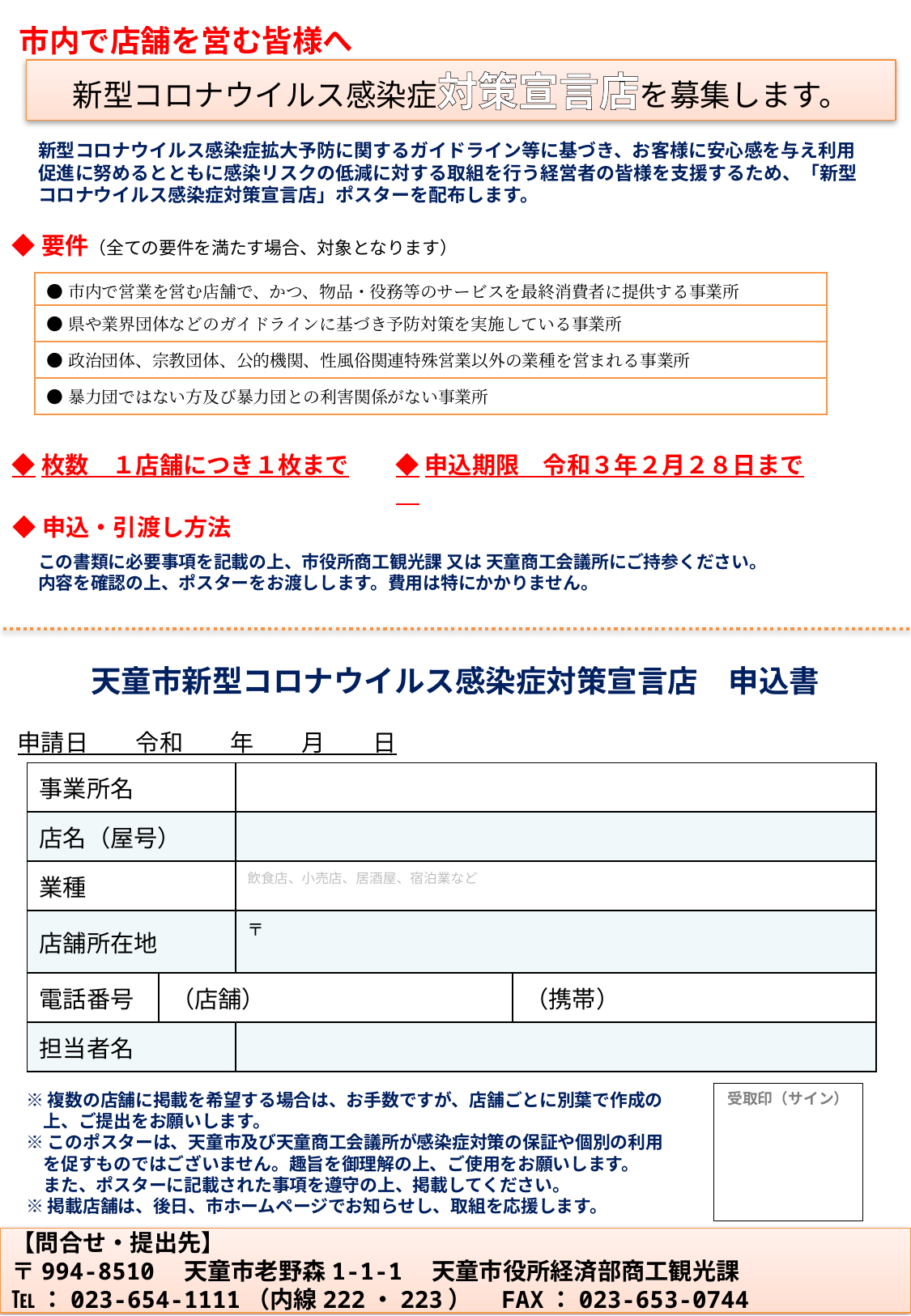

市内で店舗を営む皆様へ
新型コロナウイルス感染症対策宣言店を募集します。
新型コロナウイルス感染症拡大予防に関するガイドライン等に基づき、お客様に安心感を与え利用促進に努めるとともに感染リスクの低減に対する取組を行う経営者の皆様を支援するため、「新型コロナウイルス感染症対策宣言店」ポスターを配布します。
◆要件（全ての要件を満たす場合、対象となります）
| ●市内で営業を営む店舗で、かつ、物品・役務等のサービスを最終消費者に提供する事業所 |
| --- |
| ●県や業界団体などのガイドラインに基づき予防対策を実施している事業所 |
| ●政治団体、宗教団体、公的機関、性風俗関連特殊営業以外の業種を営まれる事業所 |
| ●暴力団ではない方及び暴力団との利害関係がない事業所 |
◆申込期限　令和３年２月２８日まで
◆枚数　１店舗につき１枚まで
◆申込・引渡し方法
この書類に必要事項を記載の上、市役所商工観光課 又は 天童商工会議所にご持参ください。
内容を確認の上、ポスターをお渡しします。費用は特にかかりません。
天童市新型コロナウイルス感染症対策宣言店　申込書
申請日　　令和　　年　　月　　日
| 事業所名 |  |  |  |
| --- | --- | --- | --- |
| 店名（屋号） |  |  |  |
| 業種 |  | 飲食店、小売店、居酒屋、宿泊業など |  |
| 店舗所在地 |  | 〒 |  |
| 電話番号 | （店舗） |  | （携帯） |
| 担当者名 |  |  |  |
※複数の店舗に掲載を希望する場合は、お手数ですが、店舗ごとに別葉で作成の
　上、ご提出をお願いします。
※このポスターは、天童市及び天童商工会議所が感染症対策の保証や個別の利用
　を促すものではございません。趣旨を御理解の上、ご使用をお願いします。
　また、ポスターに記載された事項を遵守の上、掲載してください。
※掲載店舗は、後日、市ホームページでお知らせし、取組を応援します。
受取印（サイン）
【問合せ・提出先】
〒994-8510　天童市老野森1-1-1　天童市役所経済部商工観光課
℡：023-654-1111（内線222・223）　FAX：023-653-0744